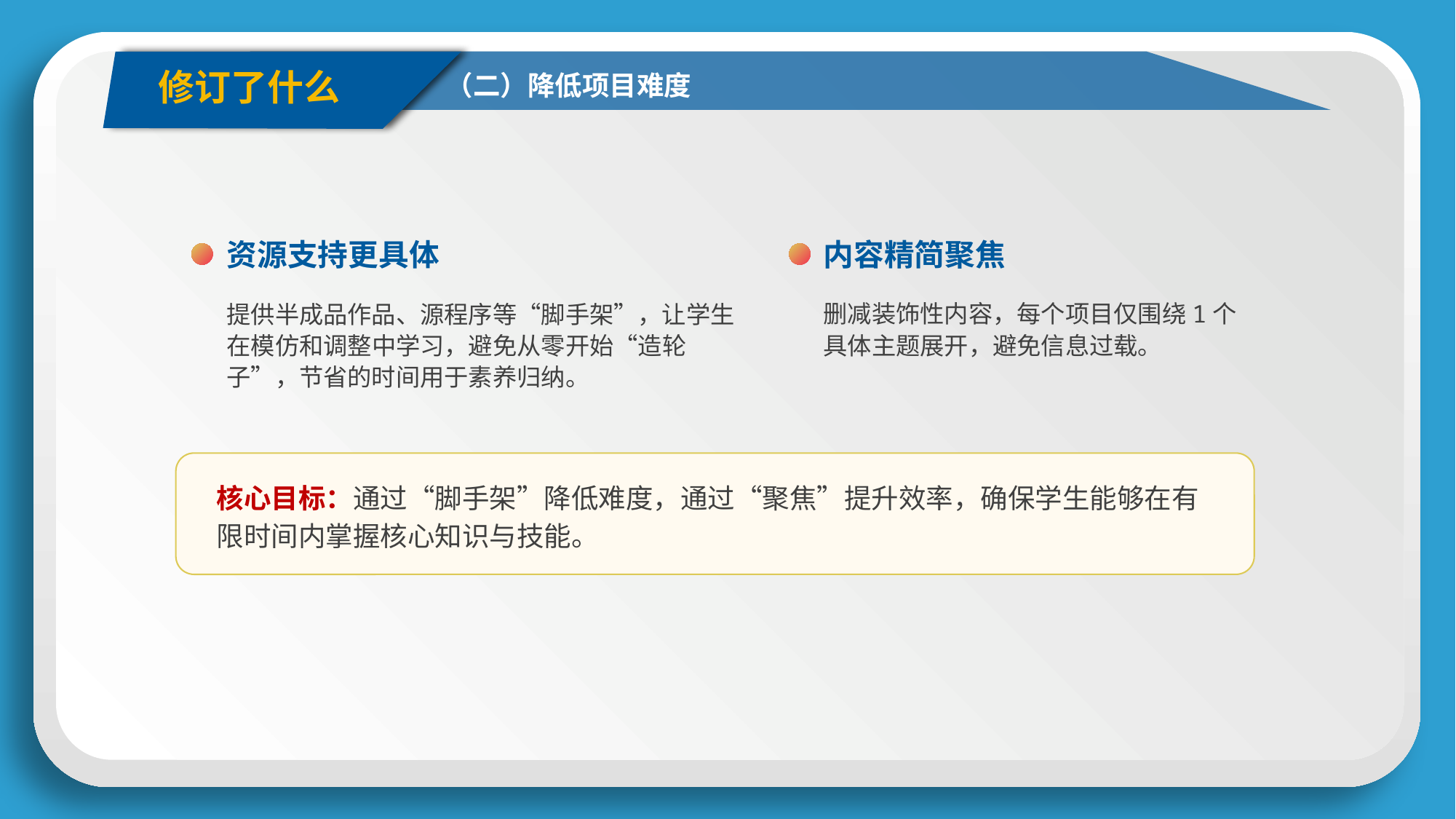

修订了什么
（二）降低项目难度
资源支持更具体
内容精简聚焦

删减装饰性内容，每个项目仅围绕1个具体主题展开，避免信息过载。
提供半成品作品、源程序等“脚手架”，让学生在模仿和调整中学习，避免从零开始“造轮子”，节省的时间用于素养归纳。

核心目标：通过“脚手架”降低难度，通过“聚焦”提升效率，确保学生能够在有限时间内掌握核心知识与技能。